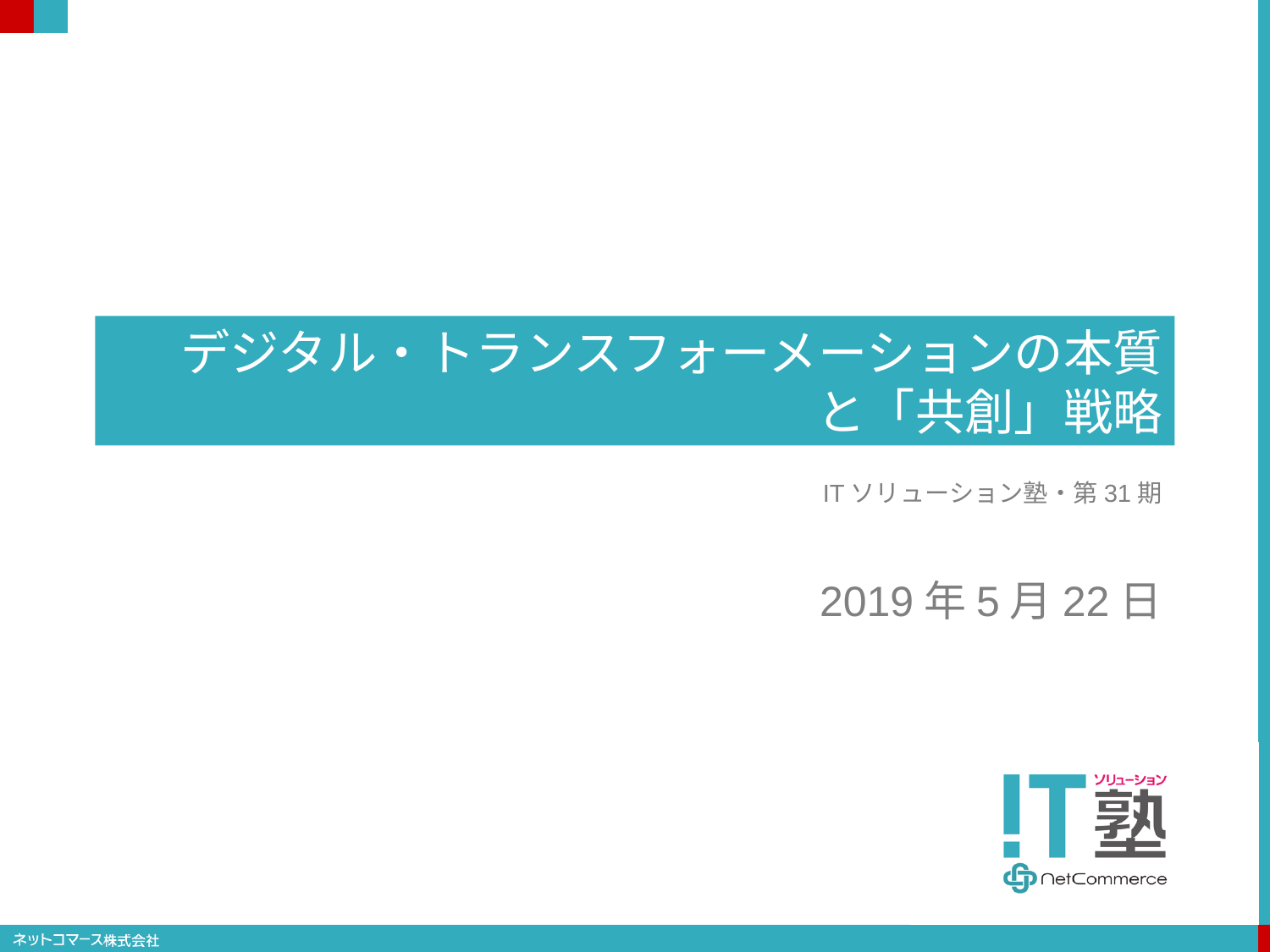

# デジタル・トランスフォーメーションの本質 と「共創」戦略
ITソリューション塾・第31期

2019年5月22日